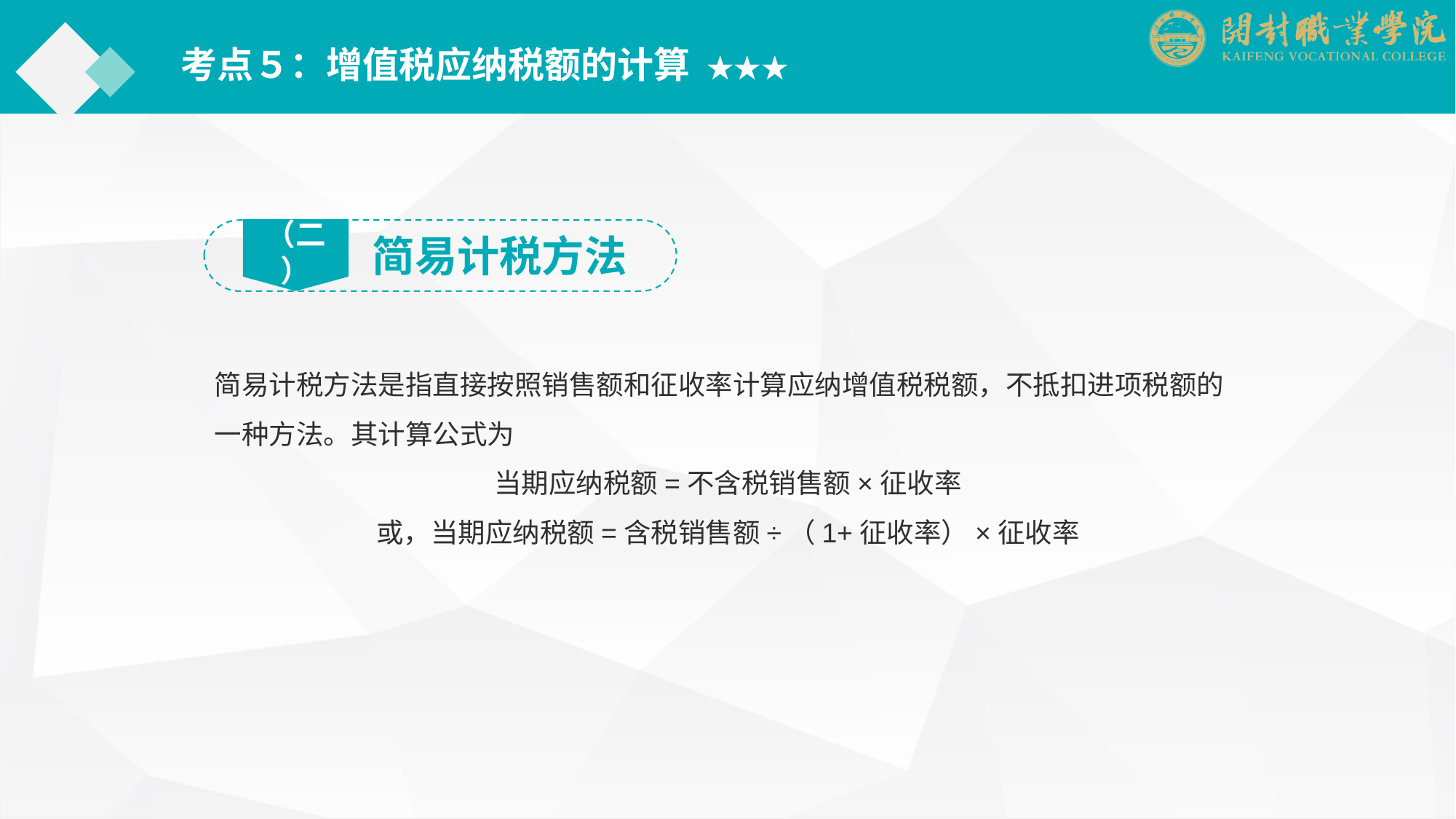

考点５：增值税应纳税额的计算  ★★★
（二）

简易计税方法
简易计税方法是指直接按照销售额和征收率计算应纳增值税税额，不抵扣进项税额的一种方法。其计算公式为
当期应纳税额=不含税销售额×征收率
或，当期应纳税额=含税销售额÷（1+征收率）×征收率